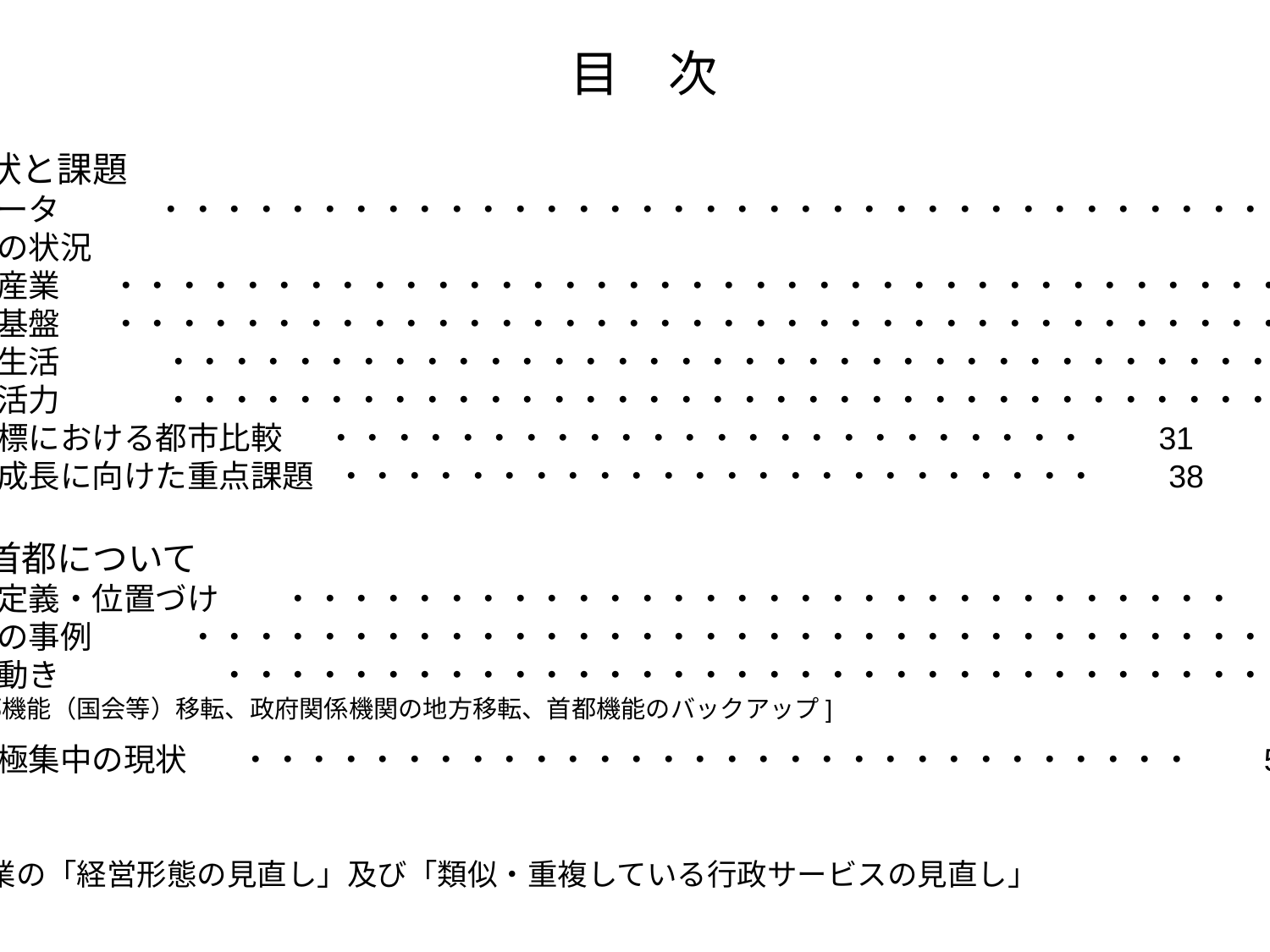

目　次
１．大阪の現状と課題
　（１）基本データ　　　・・・・・・・・・・・・・・・・・・・・・・・・・・・・・・・・・・・・・・・　　４
　（２）分野別の状況
　　　　①経済産業       ・・・・・・・・・・・・・・・・・・・・・・・・・・・・・・・・・・・・・・　　16
　　　　②都市基盤       ・・・・・・・・・・・・・・・・・・・・・・・・・・・・・・・・・・・・・・　　21
　　　　③府民生活　　　 ・・・・・・・・・・・・・・・・・・・・・・・・・・・・・・・・・・・・・・　　23
　　　　④都市活力　　　 ・・・・・・・・・・・・・・・・・・・・・・・・・・・・・・・・・・・・・・　　28
　（３）主要指標における都市比較      ・・・・・・・・・・・・・・・・・・・・・・・・　　31
　（４）大阪の成長に向けた重点課題   ・・・・・・・・・・・・・・・・・・・・・・・・　　38

２．首都・副首都について
　（１）首都の定義・位置づけ　　・・・・・・・・・・・・・・・・・・・・・・・・・・・・・・　　51
　（２）諸外国の事例　　　・・・・・・・・・・・・・・・・・・・・・・・・・・・・・・・・・・・　　53
　（３）国等の動き　　　　　・・・・・・・・・・・・・・・・・・・・・・・・・・・・・・・・・・・　　54
　　　　　  　[首都機能（国会等）移転、政府関係機関の地方移転、首都機能のバックアップ]

　（４）東京一極集中の現状   　・・・・・・・・・・・・・・・・・・・・・・・・・・・・・・　　59

＜参考＞
　大阪府・市事業の「経営形態の見直し」及び「類似・重複している行政サービスの見直し」